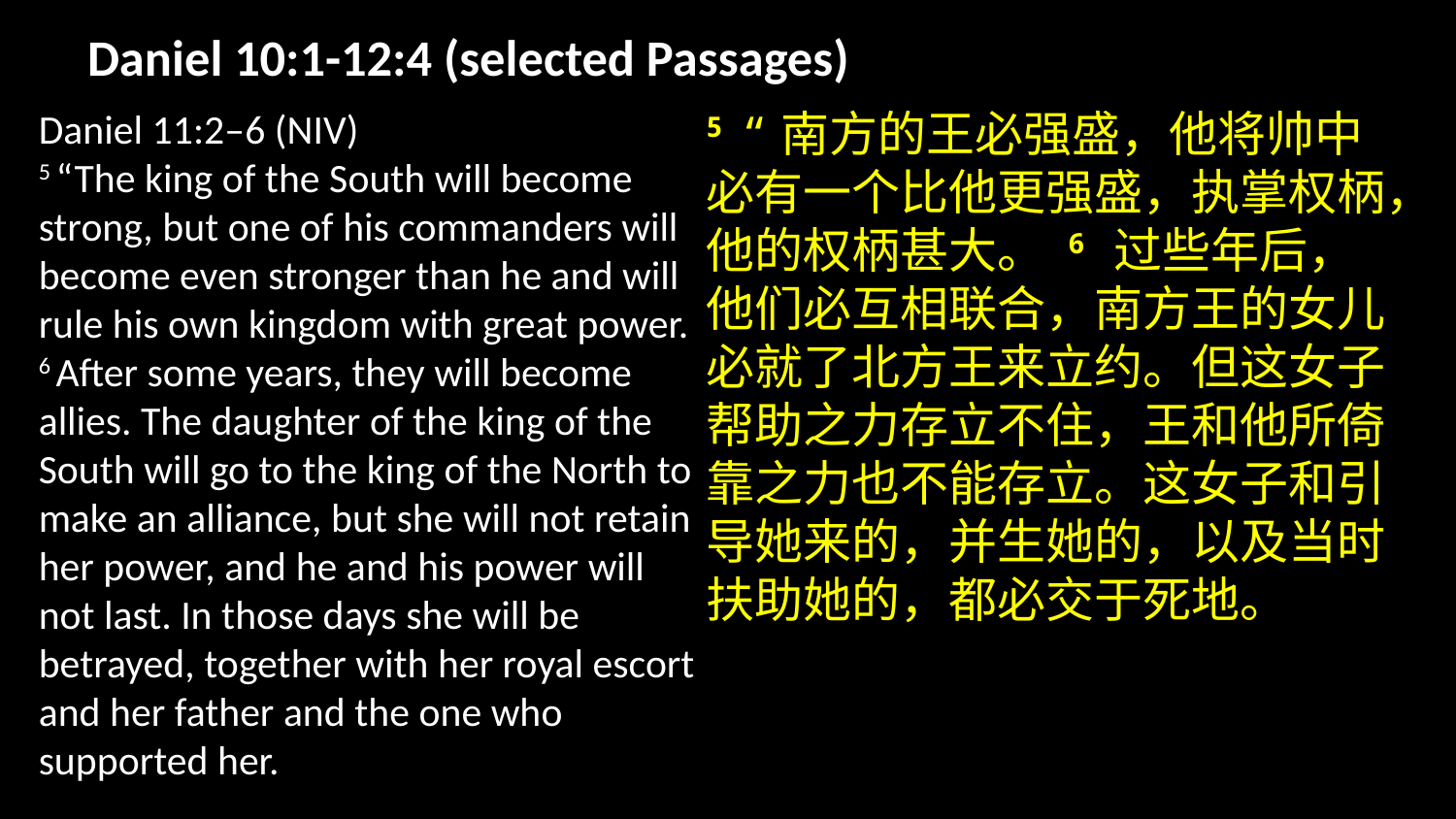

# Daniel 10:1-12:4 (selected Passages)
Daniel 11:2–6 (NIV)
5 “The king of the South will become strong, but one of his commanders will become even stronger than he and will rule his own kingdom with great power. 6 After some years, they will become allies. The daughter of the king of the South will go to the king of the North to make an alliance, but she will not retain her power, and he and his power will not last. In those days she will be betrayed, together with her royal escort and her father and the one who supported her.
5 “南方的王必强盛，他将帅中必有一个比他更强盛，执掌权柄，他的权柄甚大。 6 过些年后，他们必互相联合，南方王的女儿必就了北方王来立约。但这女子帮助之力存立不住，王和他所倚靠之力也不能存立。这女子和引导她来的，并生她的，以及当时扶助她的，都必交于死地。